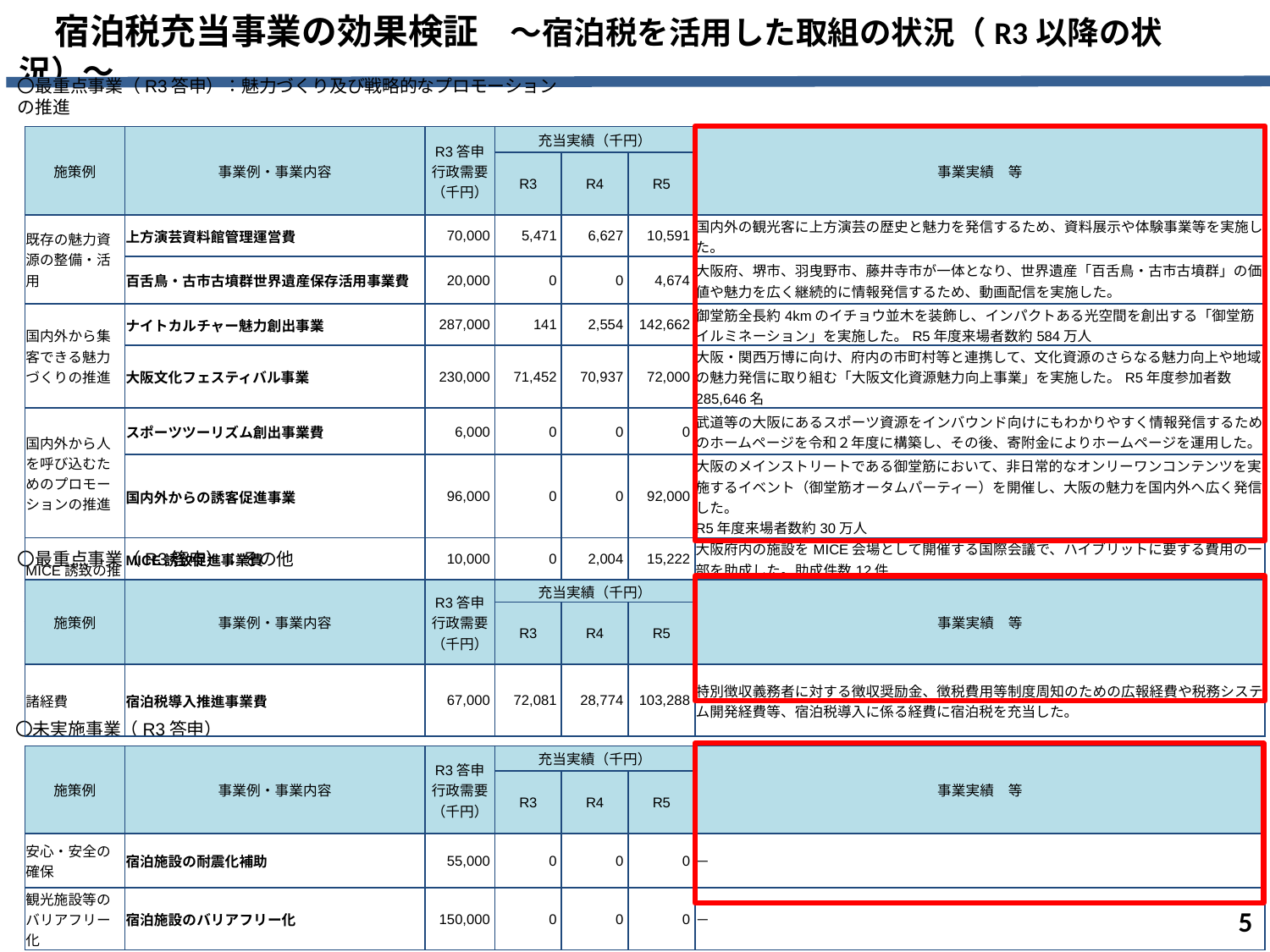

宿泊税充当事業の効果検証　～宿泊税を活用した取組の状況（R3以降の状況）～
〇最重点事業（R3答申）：魅力づくり及び戦略的なプロモーションの推進

| 施策例 | 事業例・事業内容 | R3答申 行政需要 （千円） | 充当実績（千円） |  |  | 事業実績　等 |
| --- | --- | --- | --- | --- | --- | --- |
|  |  |  | R3 | R4 | R5 |  |
| 既存の魅力資源の整備・活用 | 上方演芸資料館管理運営費 | 70,000 | 5,471 | 6,627 | 10,591 | 国内外の観光客に上方演芸の歴史と魅力を発信するため、資料展示や体験事業等を実施した。 |
|  | 百舌鳥・古市古墳群世界遺産保存活用事業費 | 20,000 | 0 | 0 | 4,674 | 大阪府、堺市、羽曳野市、藤井寺市が一体となり、世界遺産「百舌鳥・古市古墳群」の価値や魅力を広く継続的に情報発信するため、動画配信を実施した。 |
| 国内外から集客できる魅力づくりの推進 | ナイトカルチャー魅力創出事業 | 287,000 | 141 | 2,554 | 142,662 | 御堂筋全長約4kmのイチョウ並木を装飾し、インパクトある光空間を創出する「御堂筋イルミネーション」を実施した。R5年度来場者数約584万人 |
|  | 大阪文化フェスティバル事業 | 230,000 | 71,452 | 70,937 | 72,000 | 大阪・関西万博に向け、府内の市町村等と連携して、文化資源のさらなる魅力向上や地域の魅力発信に取り組む「大阪文化資源魅力向上事業」を実施した。R5年度参加者数285,646名 |
| 国内外から人を呼び込むためのプロモーションの推進 | スポーツツーリズム創出事業費 | 6,000 | 0 | 0 | 0 | 武道等の大阪にあるスポーツ資源をインバウンド向けにもわかりやすく情報発信するためのホームページを令和２年度に構築し、その後、寄附金によりホームページを運用した。 |
|  | 国内外からの誘客促進事業 | 96,000 | 0 | 0 | 92,000 | 大阪のメインストリートである御堂筋において、非日常的なオンリーワンコンテンツを実施するイベント（御堂筋オータムパーティー）を開催し、大阪の魅力を国内外へ広く発信した。 R5年度来場者数約30万人 |
| MICE誘致の推進 | MICE誘致促進事業費 | 10,000 | 0 | 2,004 | 15,222 | 大阪府内の施設をMICE会場として開催する国際会議で、ハイブリットに要する費用の一部を助成した。助成件数12件 |
|  | 観光政策調査研究事業費 | 11,000 | 7,504 | 0 | 0 | 旅行者の府域周遊等の動向、MICE等国際イベント誘致に関する調査研究を実施し、大阪MICE誘致戦略策定。 |
〇最重点事業（R3答申）：その他

| 施策例 | 事業例・事業内容 | R3答申 行政需要 （千円） | 充当実績（千円） |  |  | 事業実績　等 |
| --- | --- | --- | --- | --- | --- | --- |
|  |  |  | R3 | R4 | R5 |  |
| 諸経費 | 宿泊税導入推進事業費 | 67,000 | 72,081 | 28,774 | 103,288 | 特別徴収義務者に対する徴収奨励金、徴税費用等制度周知のための広報経費や税務システム開発経費等、宿泊税導入に係る経費に宿泊税を充当した。 |
〇未実施事業（R3答申）

| 施策例 | 事業例・事業内容 | R3答申 行政需要 （千円） | 充当実績（千円） |  |  | 事業実績　等 |
| --- | --- | --- | --- | --- | --- | --- |
|  |  |  | R3 | R4 | R5 |  |
| 安心・安全の確保 | 宿泊施設の耐震化補助 | 55,000 | 0 | 0 | 0 | － |
| 観光施設等のバリアフリー化 | 宿泊施設のバリアフリー化 | 150,000 | 0 | 0 | 0 | － |
5